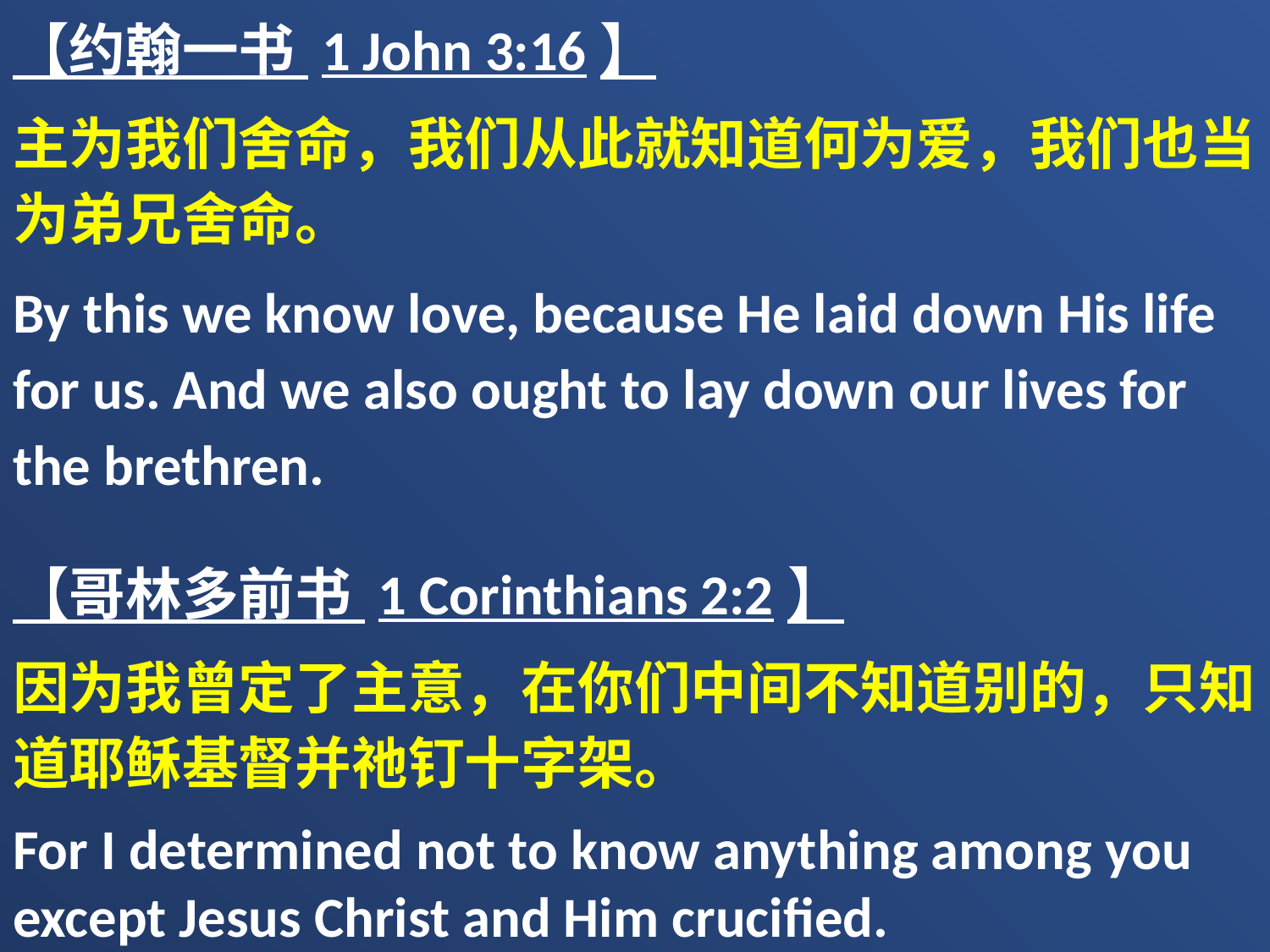

【约翰一书 1 John 3:16】
主为我们舍命，我们从此就知道何为爱，我们也当为弟兄舍命。
By this we know love, because He laid down His life for us. And we also ought to lay down our lives for the brethren.

【哥林多前书 1 Corinthians 2:2】
因为我曾定了主意，在你们中间不知道别的，只知道耶稣基督并祂钉十字架。
For I determined not to know anything among you except Jesus Christ and Him crucified.